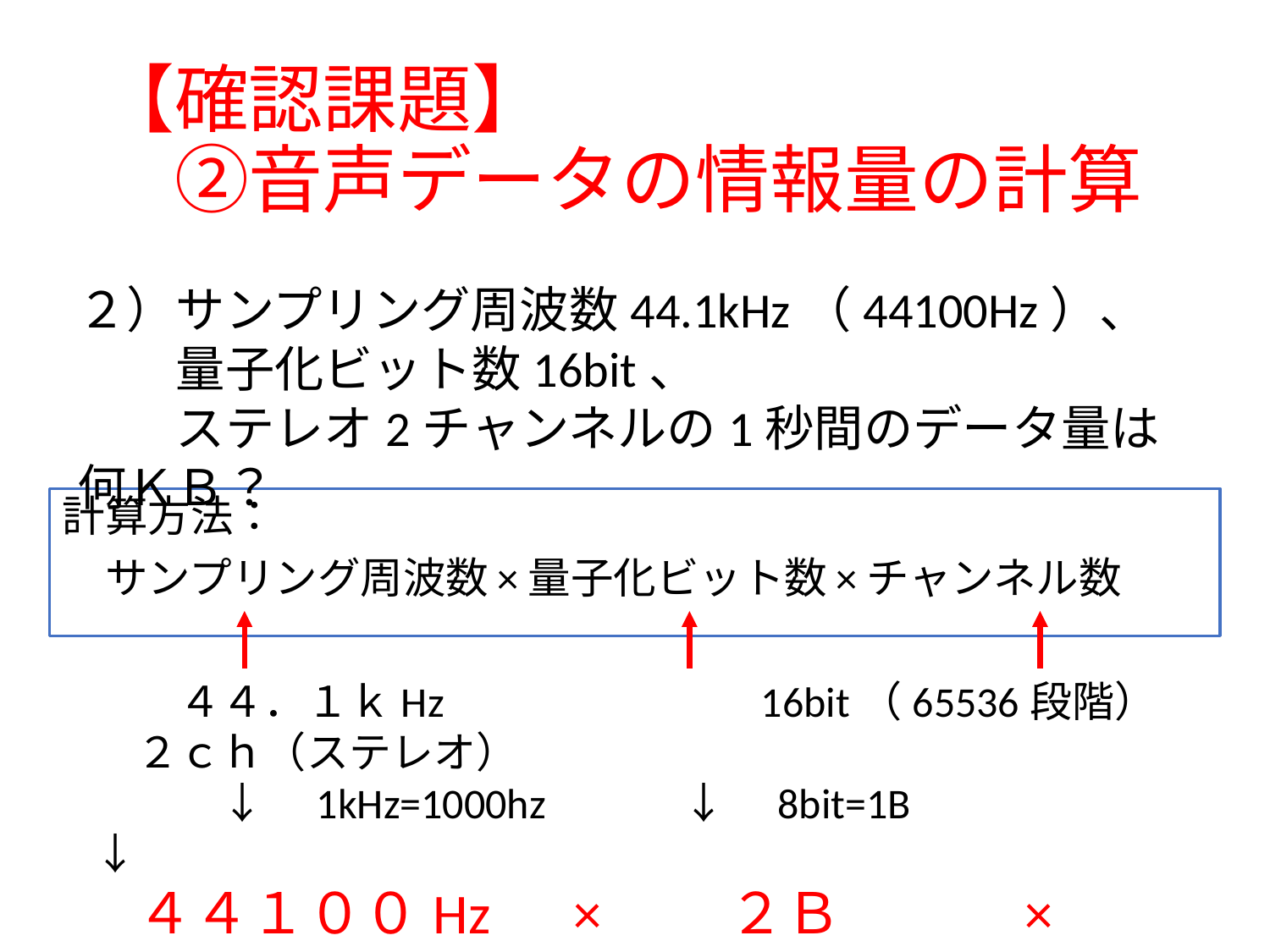

# 【確認課題】 　②音声データの情報量の計算
２）サンプリング周波数44.1kHz（44100Hz）、
　　量子化ビット数16bit、
　　ステレオ2チャンネルの1秒間のデータ量は何ＫＢ？
計算方法：
　サンプリング周波数×量子化ビット数×チャンネル数
　　　４４．１ｋHz　　　　　　　16bit（65536段階）　　　２ｃｈ（ステレオ）
　　　　↓　1kHz=1000hz　　　↓　8bit=1B　　　　　　　↓
　　４４１００Hz　×　　２Ｂ　　　×　　２　＝　①　Ｂ
　1024B＝1KBだから：　①　Ｂ÷1024＝　　　　ＫＢ